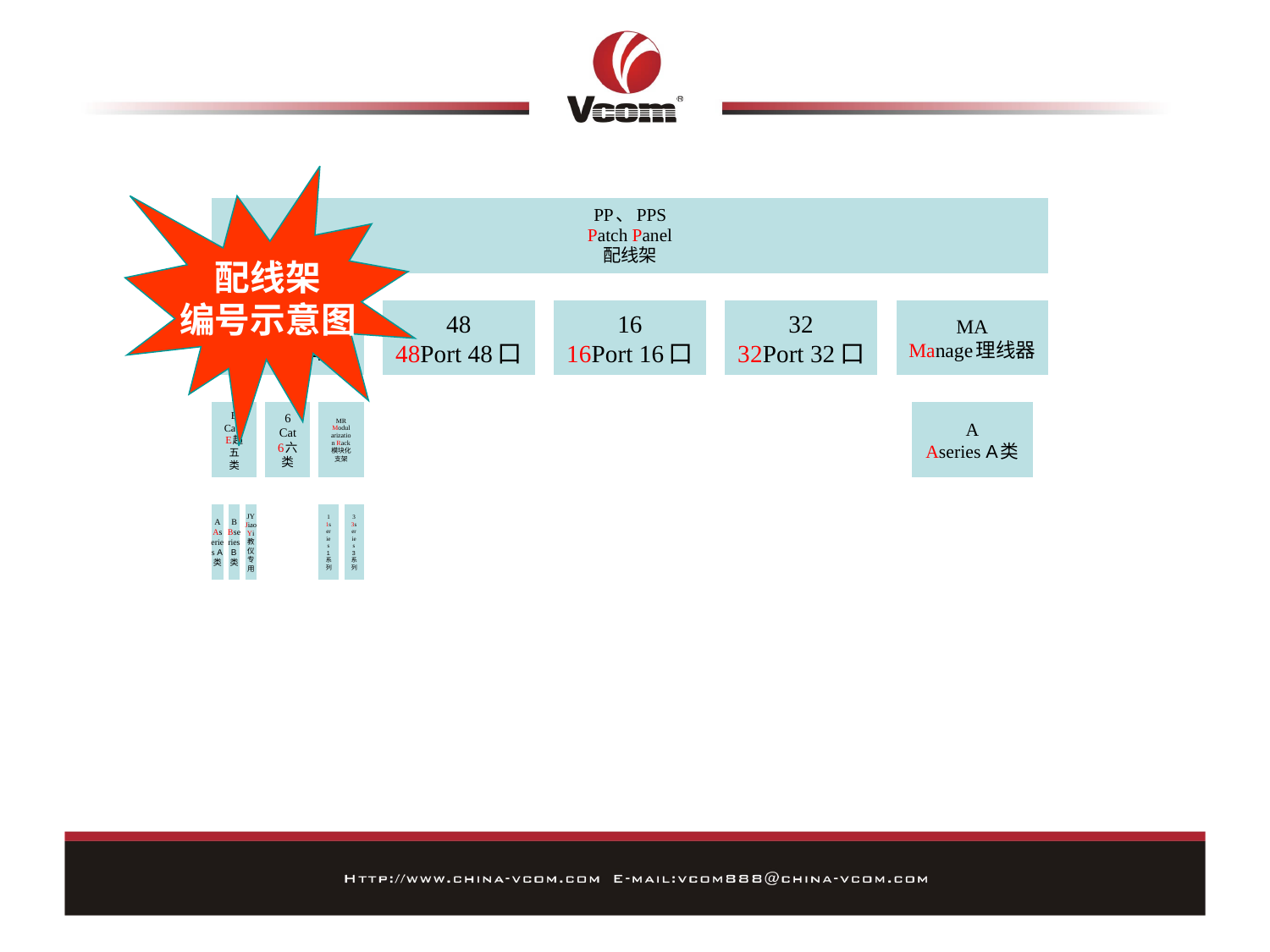

配线架
编号示意图
PP、PPS
Patch Panel
配线架
24
2 4Port 24口
E
Cat5E超五类
A
Aseries A类
B
JY
6
Cat6六类
MR
Modularization Rack模块化支架
1
1series 1系列
3
3series 3系列
48
48Port 48口
16
16Port 16口
32
32Port 32口
MA
Manage理线器
A
Aseries A类